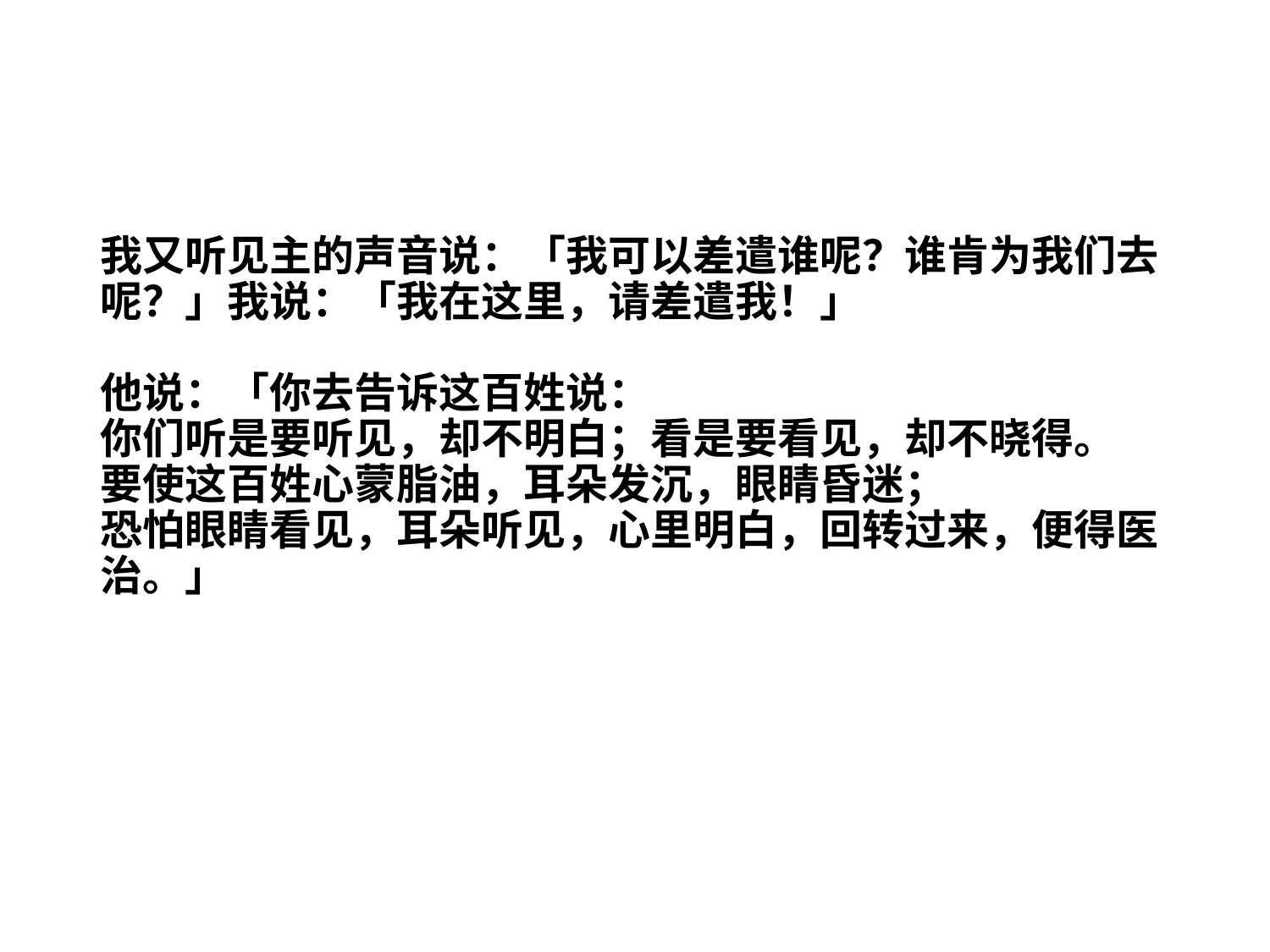

# 我又听见主的声音说：「我可以差遣谁呢？谁肯为我们去呢？」我说：「我在这里，请差遣我！」  他说：「你去告诉这百姓说： 你们听是要听见，却不明白；看是要看见，却不晓得。 要使这百姓心蒙脂油，耳朵发沉，眼睛昏迷； 恐怕眼睛看见，耳朵听见，心里明白，回转过来，便得医治。」